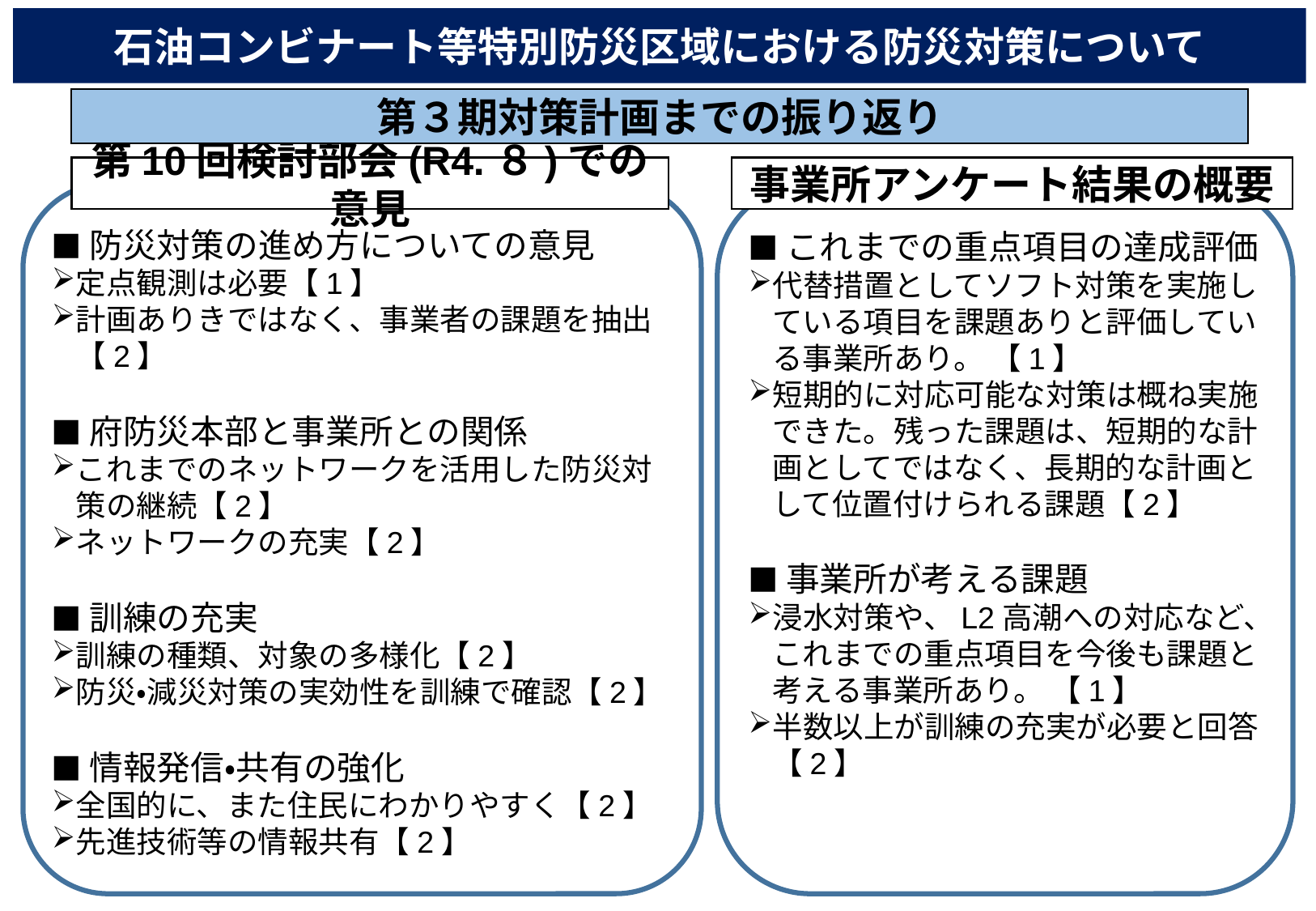

石油コンビナート等特別防災区域における防災対策について
第３期対策計画までの振り返り
第10回検討部会(R4.８)での意見
事業所アンケート結果の概要
■これまでの重点項目の達成評価
代替措置としてソフト対策を実施している項目を課題ありと評価している事業所あり。 【1】
短期的に対応可能な対策は概ね実施できた。残った課題は、短期的な計画としてではなく、長期的な計画として位置付けられる課題【2】

■事業所が考える課題
浸水対策や、L2高潮への対応など、これまでの重点項目を今後も課題と考える事業所あり。 【1】
半数以上が訓練の充実が必要と回答【2】
■防災対策の進め方についての意見
定点観測は必要【1】
計画ありきではなく、事業者の課題を抽出【2】

■府防災本部と事業所との関係
これまでのネットワークを活用した防災対策の継続【2】
ネットワークの充実【2】

■訓練の充実
訓練の種類、対象の多様化【2】
防災・減災対策の実効性を訓練で確認【2】

■情報発信・共有の強化
全国的に、また住民にわかりやすく【2】
先進技術等の情報共有【2】